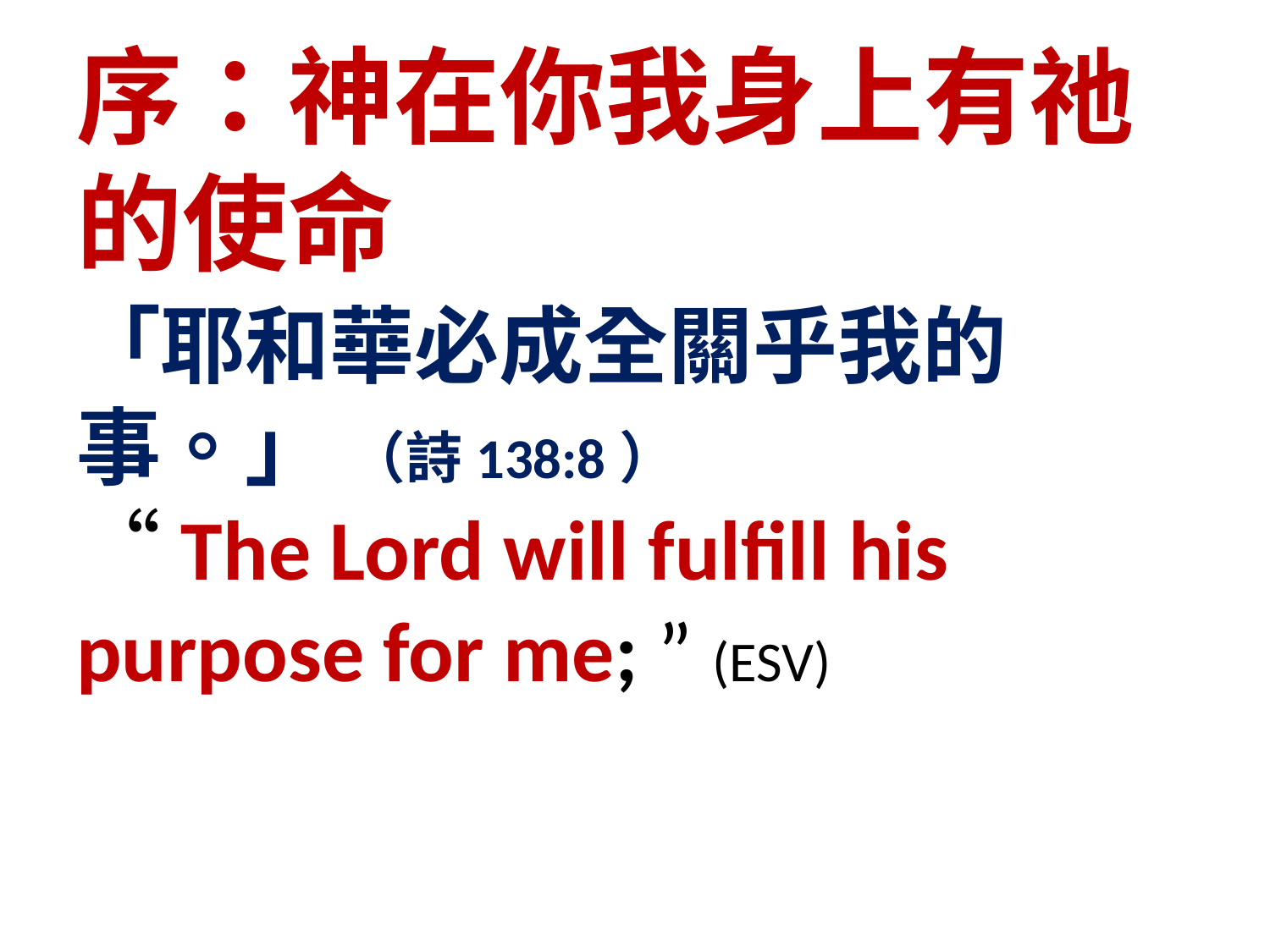

# 序：神在你我身上有祂的使命
「耶和華必成全關乎我的事。」 （詩138:8） “The Lord will fulfill his purpose for me; ” (ESV)